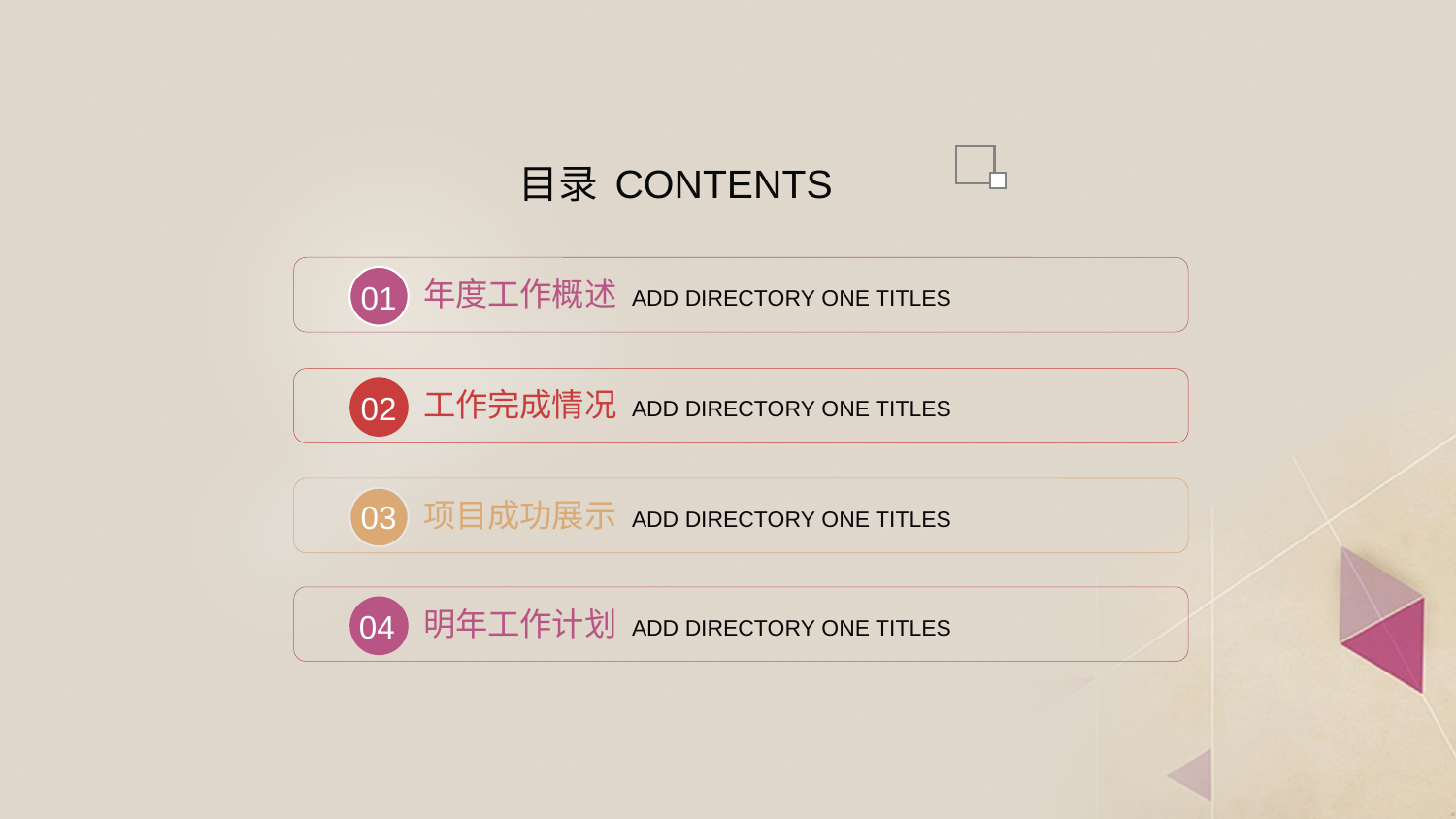

目录 CONTENTS

年度工作概述 ADD DIRECTORY ONE TITLES
01

工作完成情况 ADD DIRECTORY ONE TITLES
02

项目成功展示 ADD DIRECTORY ONE TITLES
03

明年工作计划 ADD DIRECTORY ONE TITLES
04